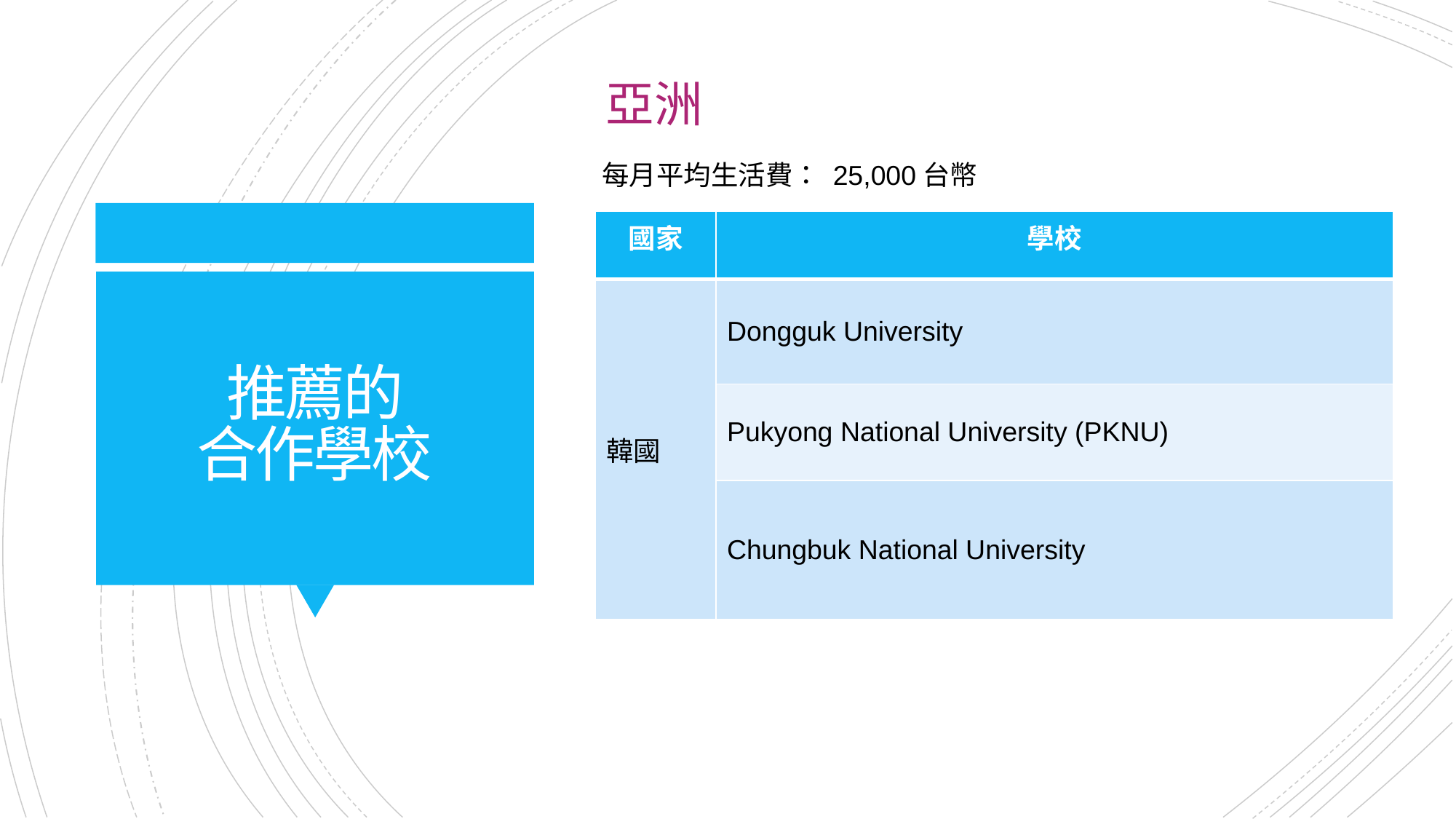

亞洲
每月平均生活費： 25,000台幣
| 國家 | 學校 |
| --- | --- |
| 韓國 | Dongguk University |
|  | Pukyong National University (PKNU) |
|  | Chungbuk National University |
# 推薦的 合作學校